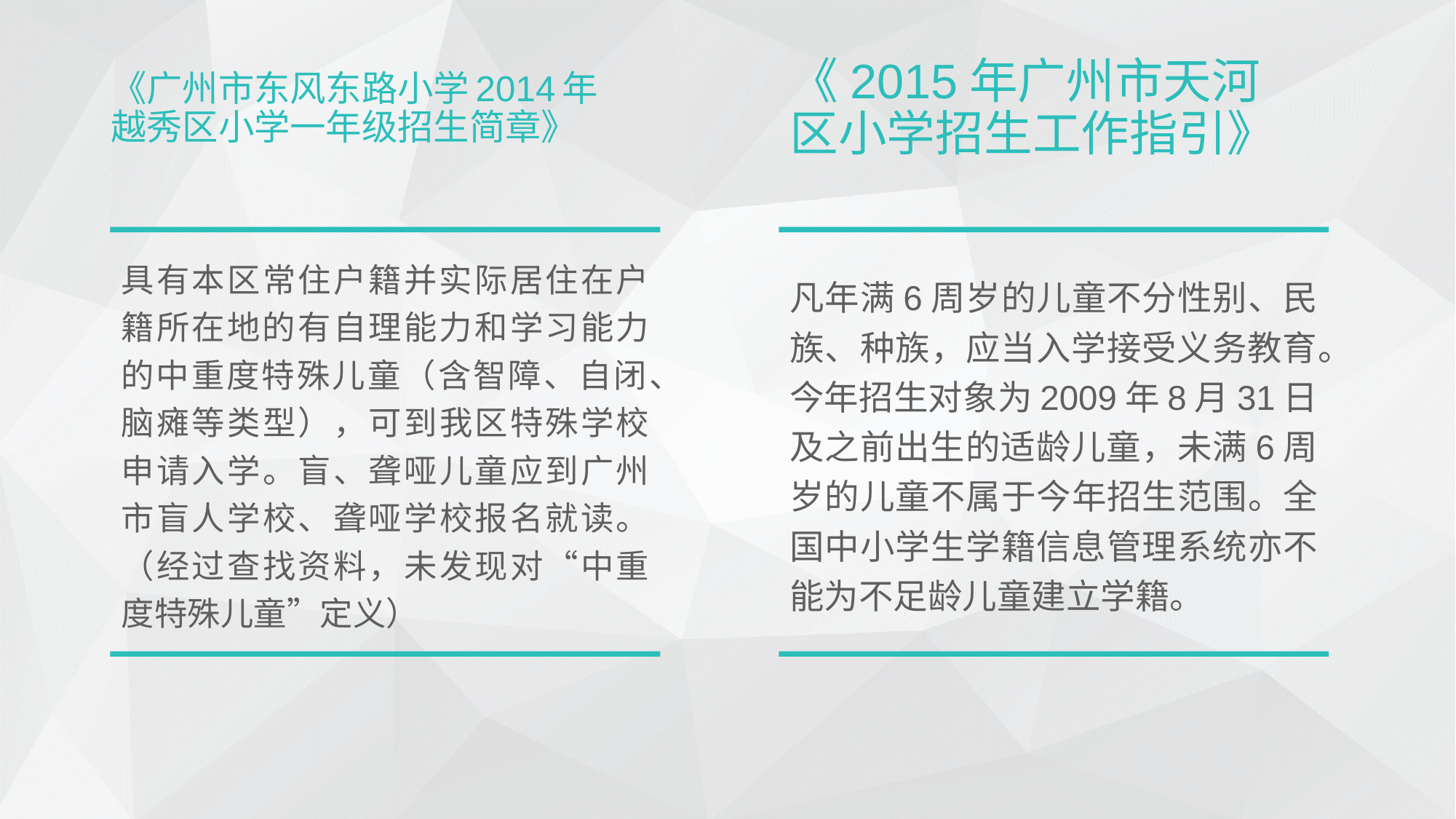

# 《广州市东风东路小学2014年越秀区小学一年级招生简章》
《2015年广州市天河区小学招生工作指引》

具有本区常住户籍并实际居住在户籍所在地的有自理能力和学习能力的中重度特殊儿童（含智障、自闭、脑瘫等类型），可到我区特殊学校申请入学。盲、聋哑儿童应到广州市盲人学校、聋哑学校报名就读。（经过查找资料，未发现对“中重度特殊儿童”定义）
凡年满6周岁的儿童不分性别、民族、种族，应当入学接受义务教育。今年招生对象为2009年8月31日及之前出生的适龄儿童，未满6周岁的儿童不属于今年招生范围。全国中小学生学籍信息管理系统亦不能为不足龄儿童建立学籍。